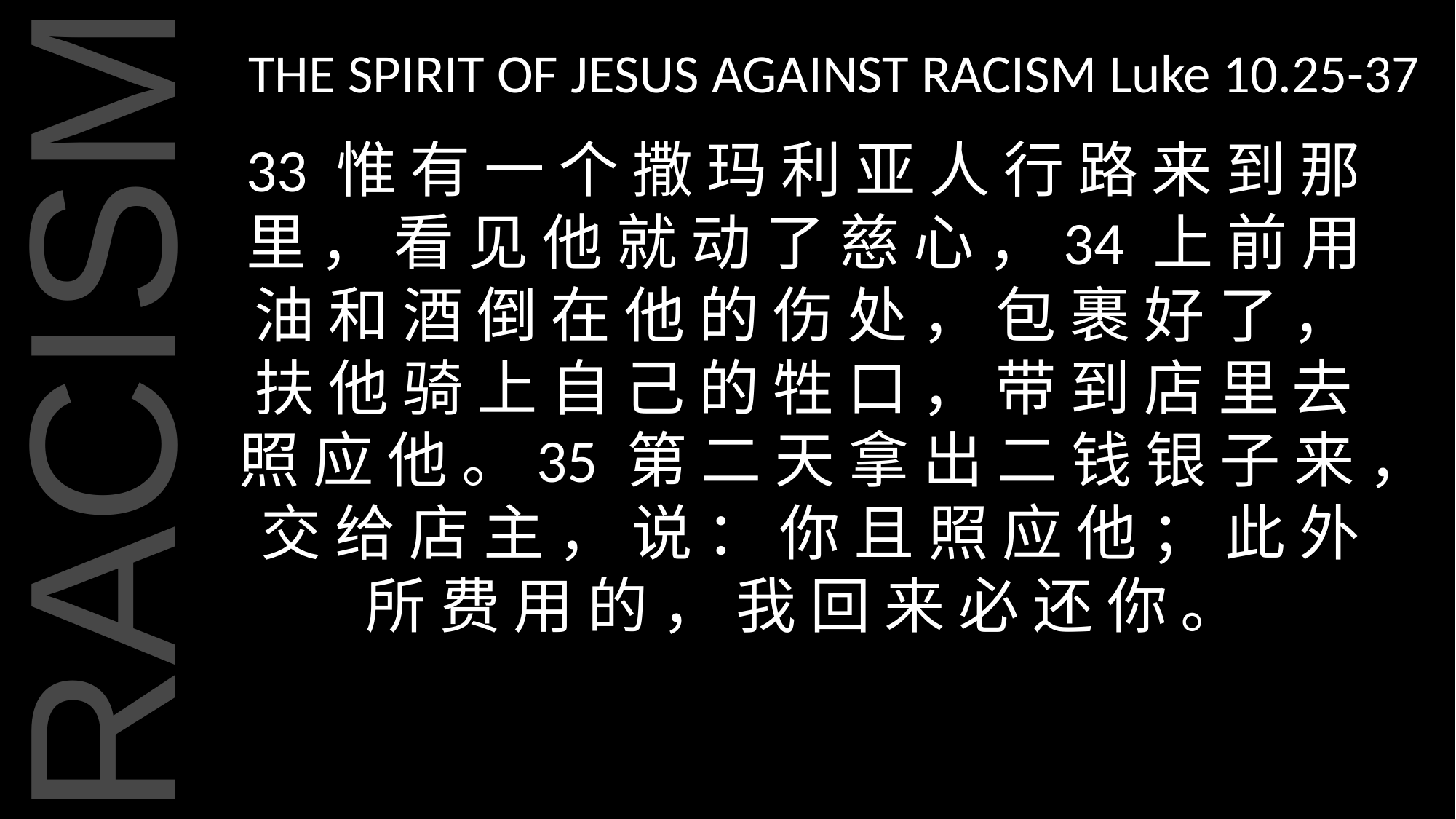

THE SPIRIT OF JESUS AGAINST RACISM Luke 10.25-37
33 惟 有 一 个 撒 玛 利 亚 人 行 路 来 到 那 里 ， 看 见 他 就 动 了 慈 心 ，34 上 前 用 油 和 酒 倒 在 他 的 伤 处 ， 包 裹 好 了 ， 扶 他 骑 上 自 己 的 牲 口 ， 带 到 店 里 去 照 应 他 。35 第 二 天 拿 出 二 钱 银 子 来 ， 交 给 店 主 ， 说 ： 你 且 照 应 他 ； 此 外 所 费 用 的 ， 我 回 来 必 还 你 。
RACISM